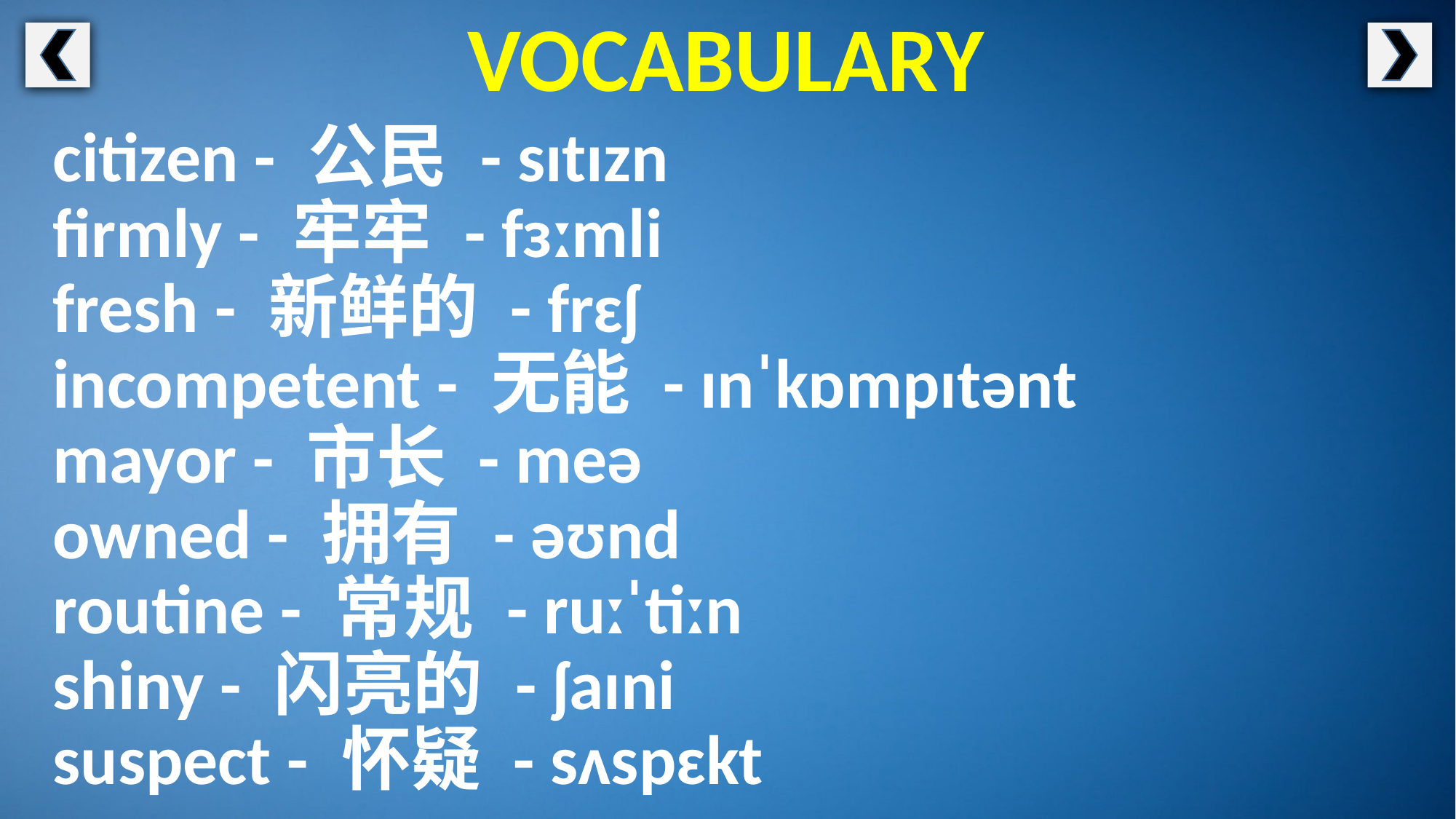

VOCABULARY
citizen - 公民 - sɪtɪzn
firmly - 牢牢 - fɜːmli
fresh - 新鲜的 - frɛʃ
incompetent - 无能 - ɪnˈkɒmpɪtənt
mayor - 市长 - meə
owned - 拥有 - əʊnd
routine - 常规 - ruːˈtiːn
shiny - 闪亮的 - ʃaɪni
suspect - 怀疑 - sʌspɛkt